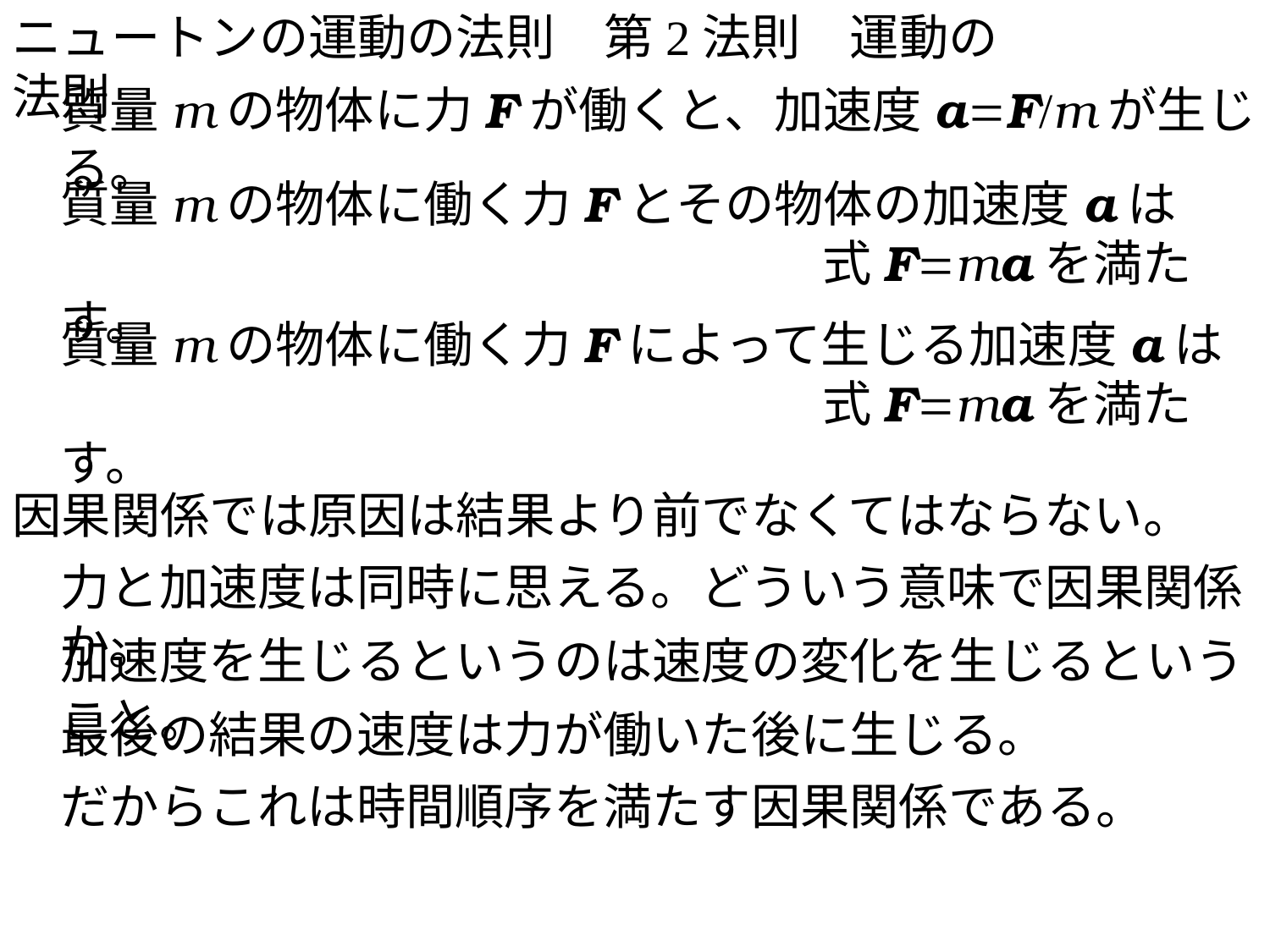

ニュートンの運動の法則　第2法則　運動の法則
質量mの物体に力Fが働くと、加速度a=F/mが生じる。
質量mの物体に働く力Fとその物体の加速度aは
						式F=maを満たす。
質量mの物体に働く力Fによって生じる加速度aは
						式F=maを満たす。
因果関係では原因は結果より前でなくてはならない。
力と加速度は同時に思える。どういう意味で因果関係か。
加速度を生じるというのは速度の変化を生じるということ。
最後の結果の速度は力が働いた後に生じる。
だからこれは時間順序を満たす因果関係である。